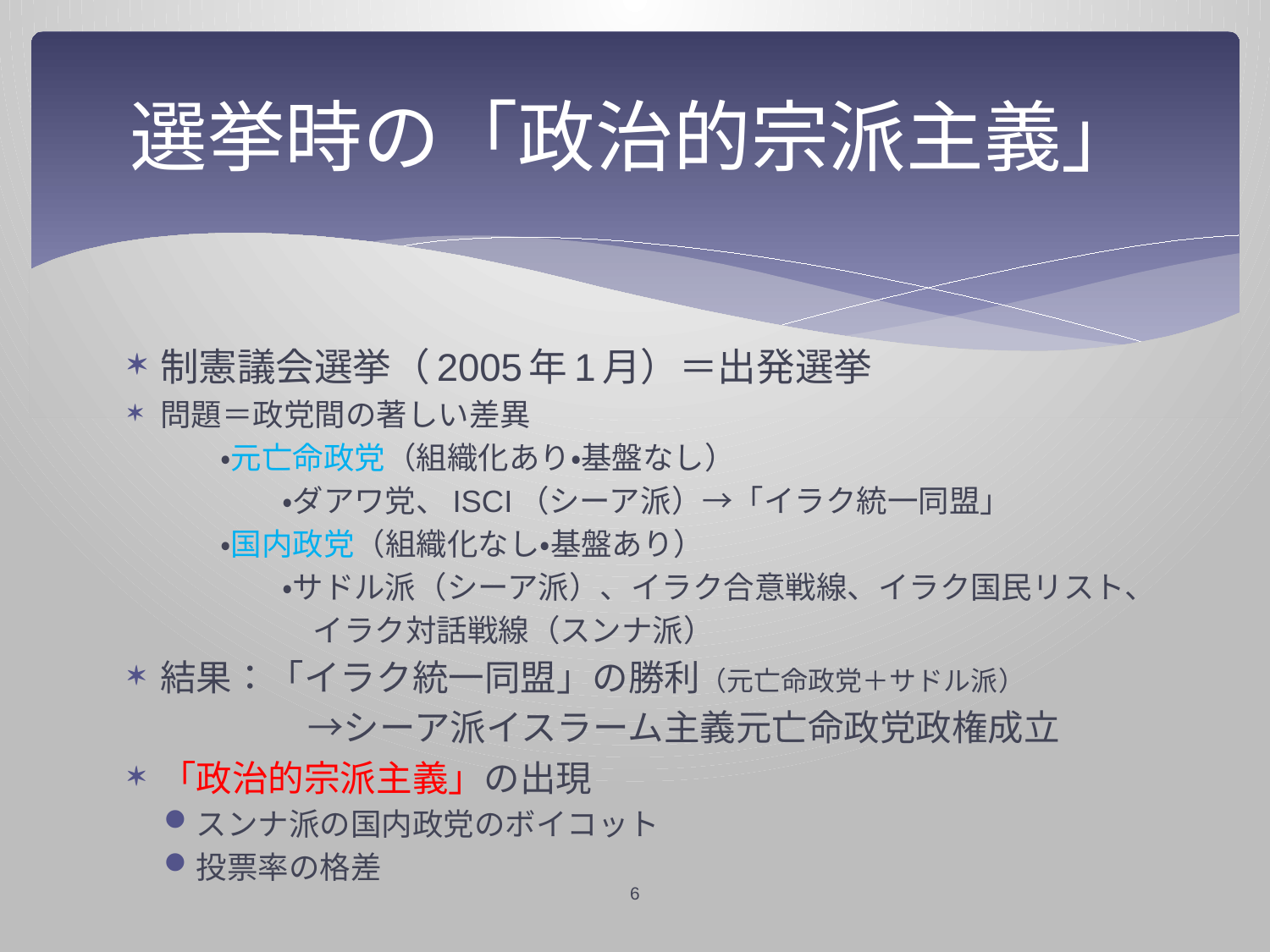

# 選挙時の「政治的宗派主義」
制憲議会選挙（2005年1月）＝出発選挙
問題＝政党間の著しい差異
　　　・元亡命政党（組織化あり・基盤なし）
　　　　　・ダアワ党、ISCI（シーア派）→「イラク統一同盟」
　　　・国内政党（組織化なし・基盤あり）
　　　　　・サドル派（シーア派）、イラク合意戦線、イラク国民リスト、
　　　　　　イラク対話戦線（スンナ派）
結果：「イラク統一同盟」の勝利（元亡命政党＋サドル派）
　　　　　→シーア派イスラーム主義元亡命政党政権成立
「政治的宗派主義」の出現
スンナ派の国内政党のボイコット
投票率の格差

6